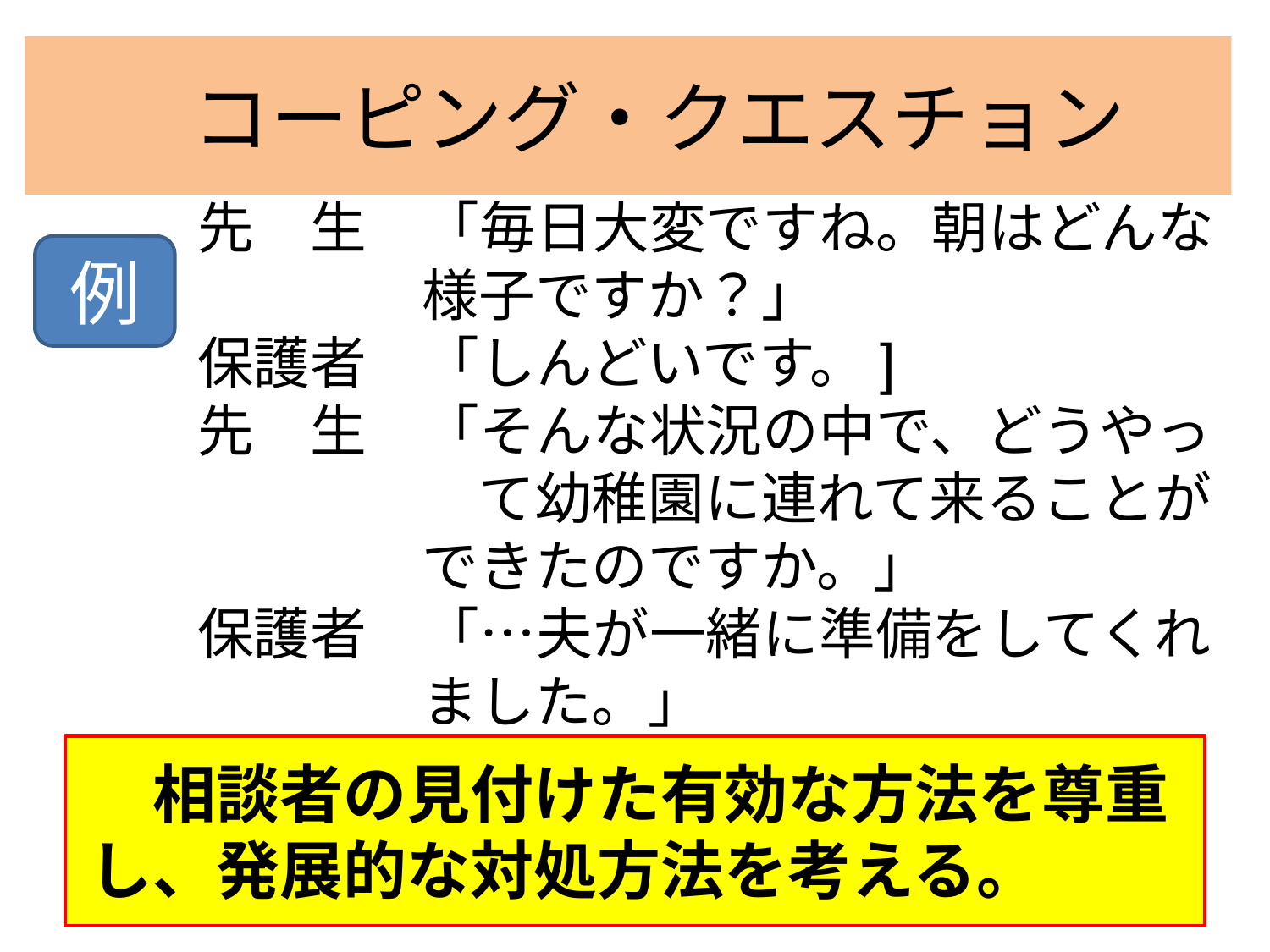

# コーピング・クエスチョン
先　生　「毎日大変ですね。朝はどんな様子ですか？」
保護者　「しんどいです。]
先　生　「そんな状況の中で、どうやっ　て幼稚園に連れて来ることができたのですか。」
保護者　「…夫が一緒に準備をしてくれました。」
例
　相談者の見付けた有効な方法を尊重し、発展的な対処方法を考える。